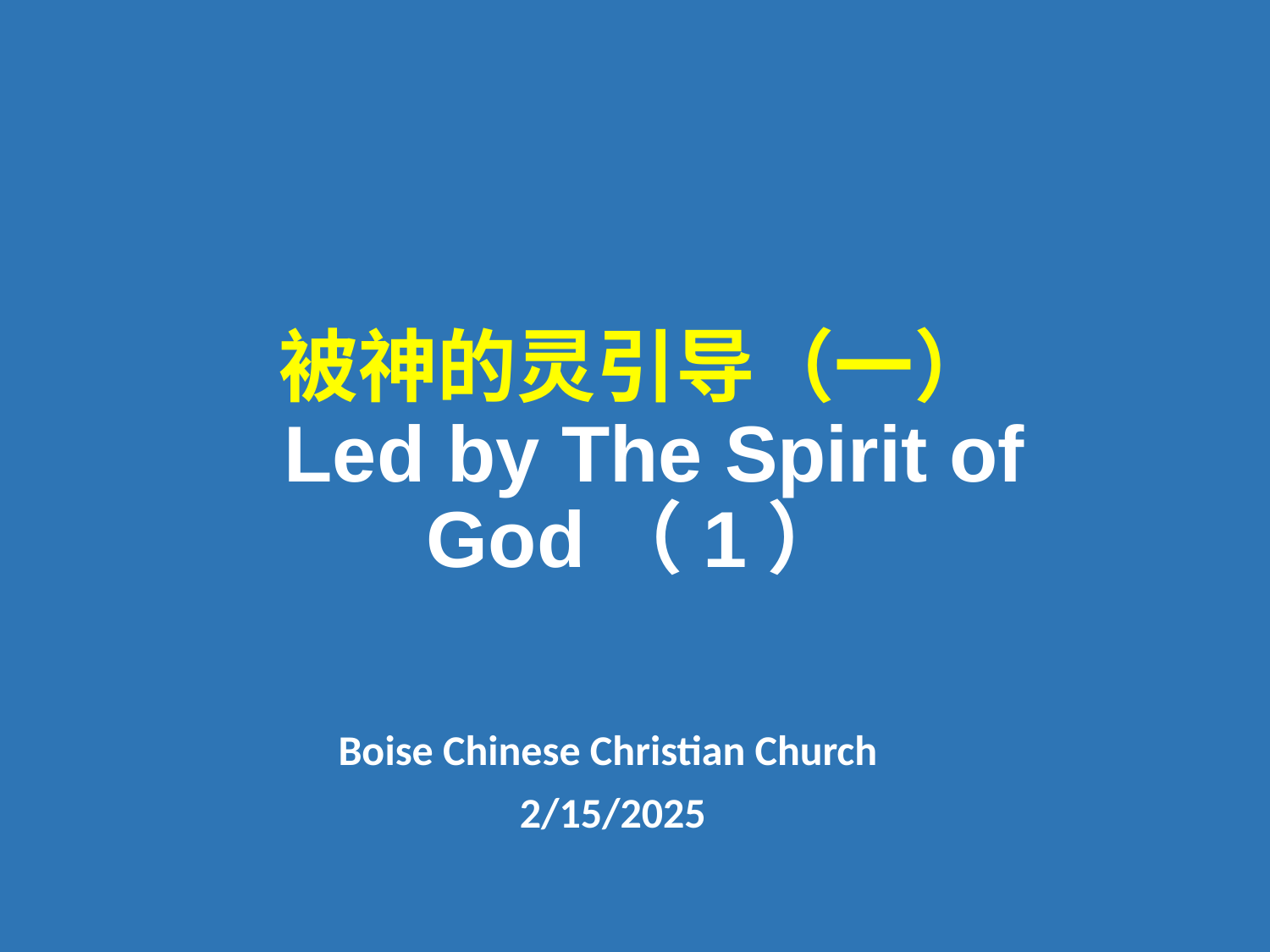

# 被神的灵引导（一） Led by The Spirit of God（1）
Boise Chinese Christian Church
2/15/2025